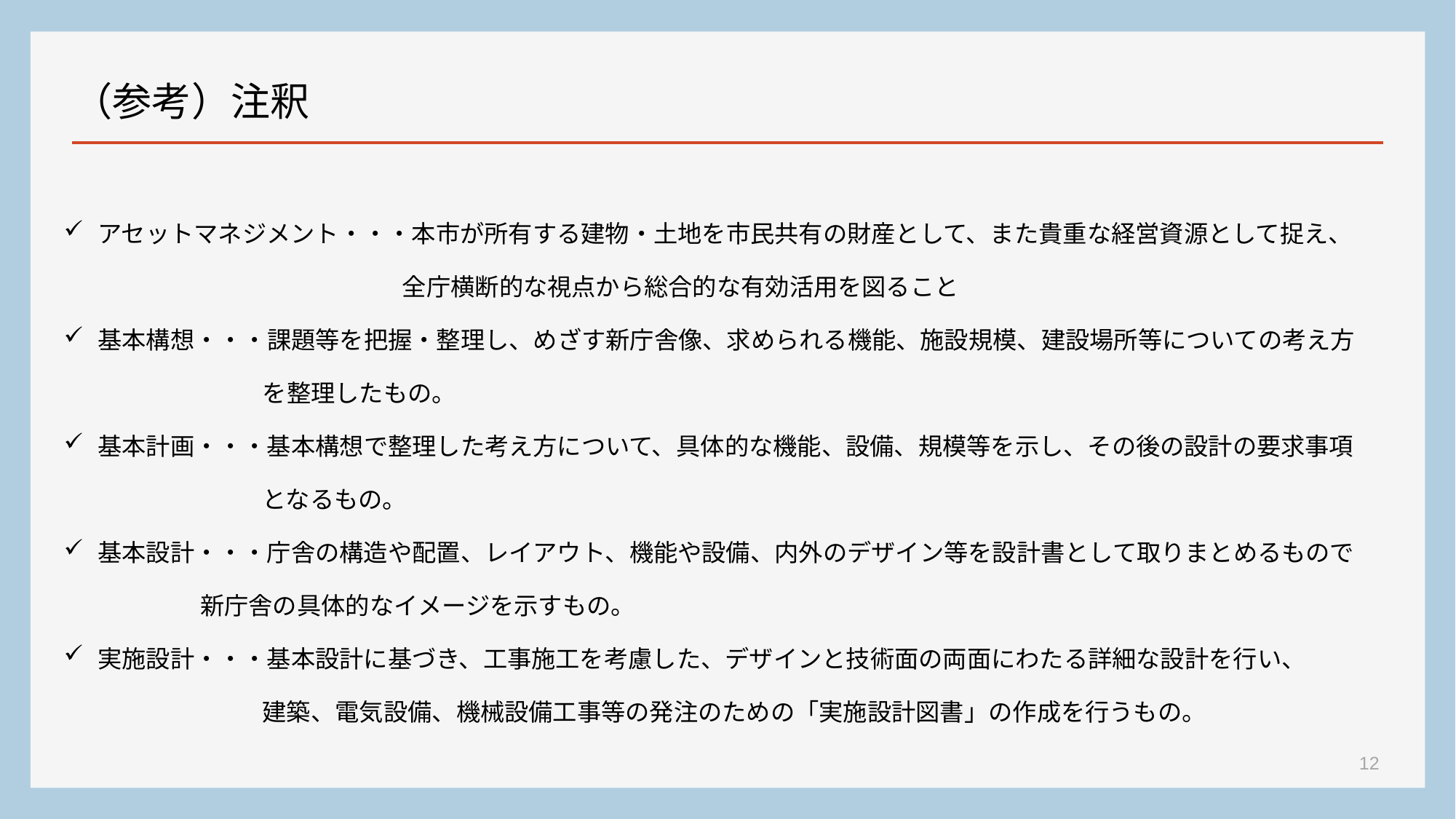

# （参考）注釈

アセットマネジメント・・・本市が所有する建物・土地を市民共有の財産として、また貴重な経営資源として捉え、
　　　　　　　　　　　　　　全庁横断的な視点から総合的な有効活用を図ること
基本構想・・・課題等を把握・整理し、めざす新庁舎像、求められる機能、施設規模、建設場所等についての考え方
　　　　　　　 　を整理したもの。
基本計画・・・基本構想で整理した考え方について、具体的な機能、設備、規模等を示し、その後の設計の要求事項
　　　　　　　　 となるもの。
基本設計・・・庁舎の構造や配置、レイアウト、機能や設備、内外のデザイン等を設計書として取りまとめるもので
                        新庁舎の具体的なイメージを示すもの。
実施設計・・・基本設計に基づき、工事施工を考慮した、デザインと技術面の両面にわたる詳細な設計を行い、
　　　　　　　　 建築、電気設備、機械設備工事等の発注のための「実施設計図書」の作成を行うもの。
12